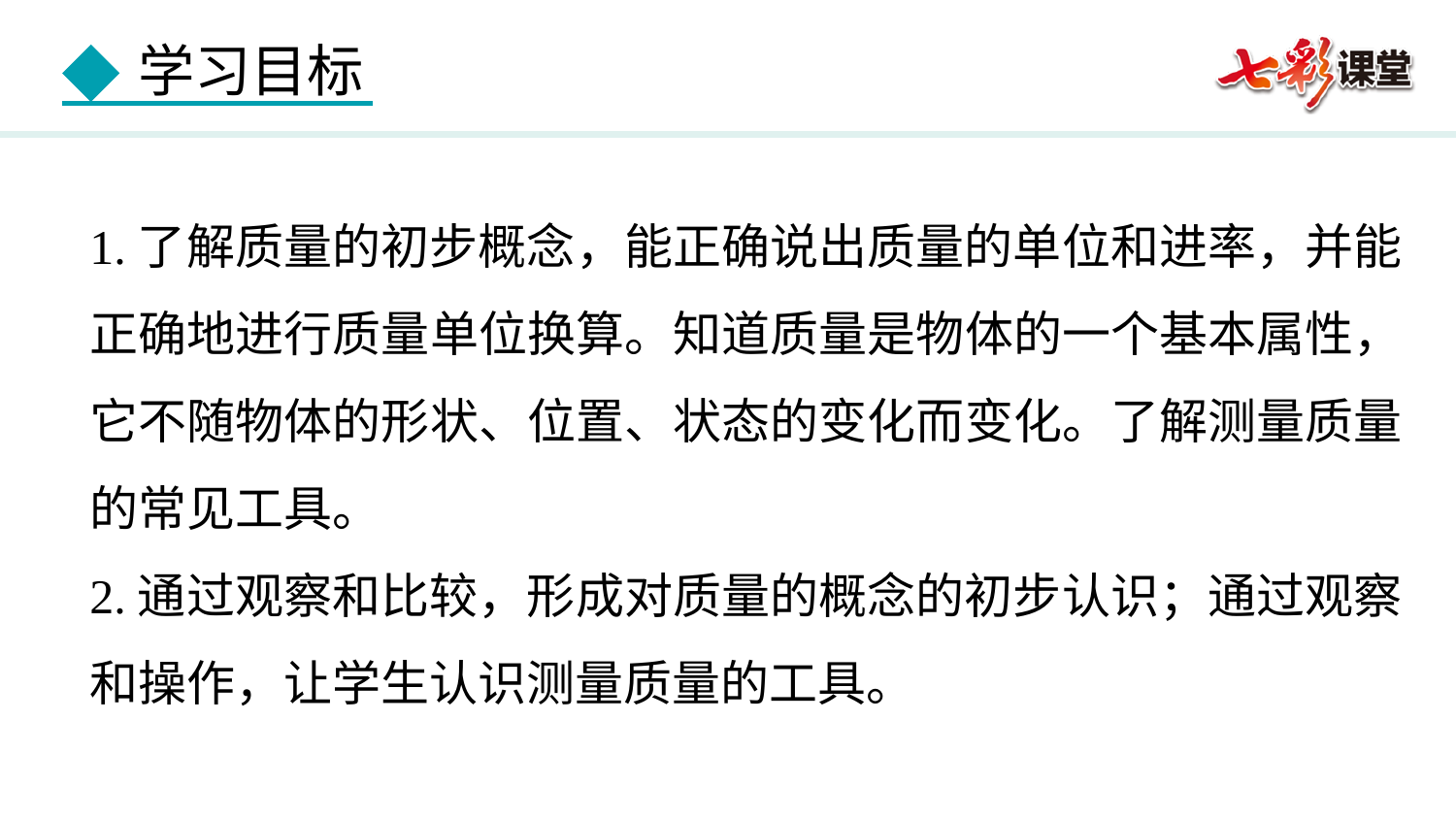

1.了解质量的初步概念，能正确说出质量的单位和进率，并能正确地进行质量单位换算。知道质量是物体的一个基本属性，它不随物体的形状、位置、状态的变化而变化。了解测量质量的常见工具。
2.通过观察和比较，形成对质量的概念的初步认识；通过观察和操作，让学生认识测量质量的工具。